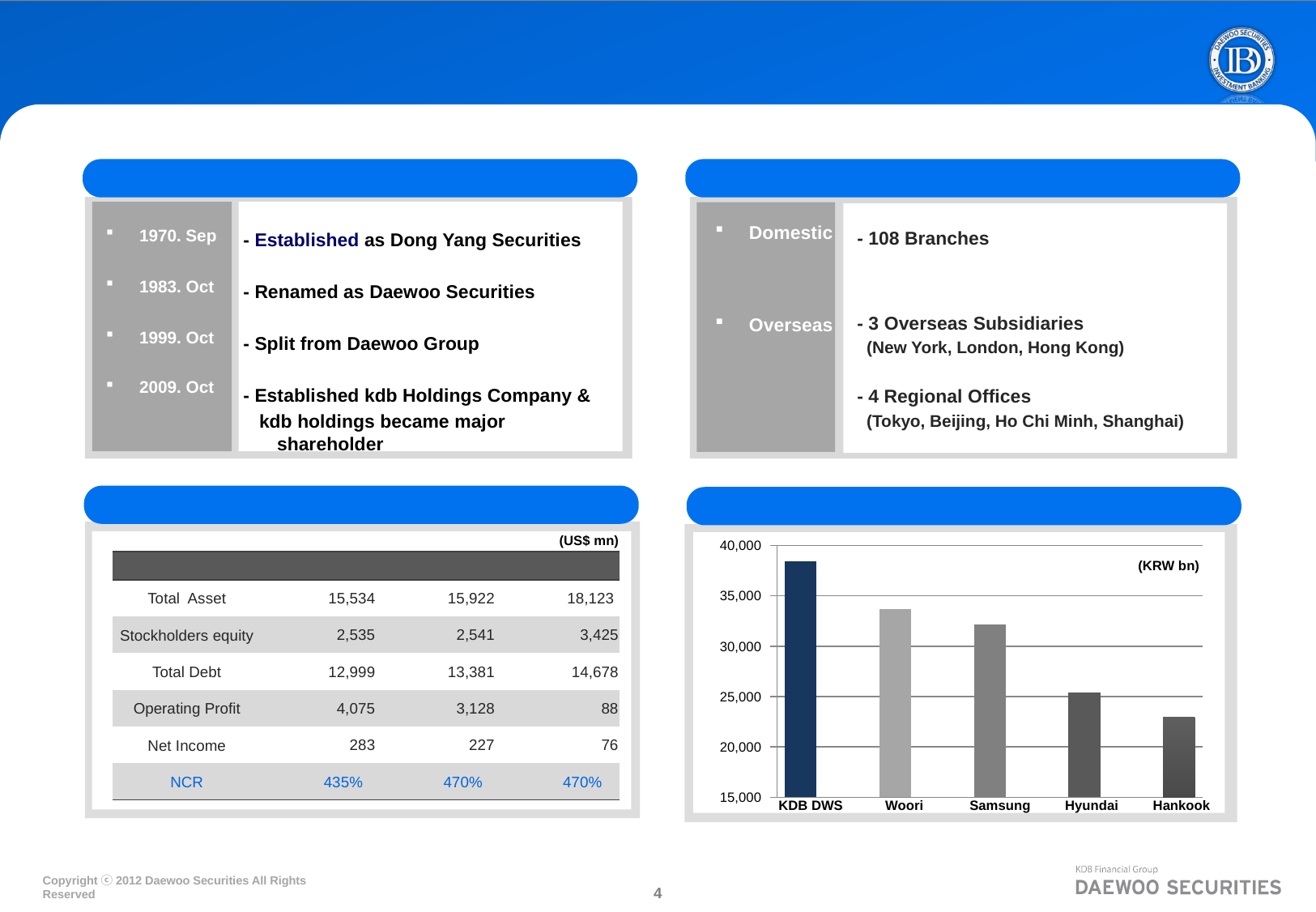

# Company Overview
History
Network

 1970. Sep
 1983. Oct
 1999. Oct
 2009. Oct

- Established as Dong Yang Securities

- Renamed as Daewoo Securities

- Split from Daewoo Group

- Established kdb Holdings Company &
   kdb holdings became major shareholder
 Domestic

 Overseas
- 108 Branches

- 3 Overseas Subsidiaries
  (New York, London, Hong Kong)

- 4 Regional Offices
  (Tokyo, Beijing, Ho Chi Minh, Shanghai)

Financial
Equity Comparison

(US$ mn)

### Chart

| Category |  |
|---|---|
| KDB대우 | 38401.0 |
|  | None |
| 우리투자 | 33655.0 |
|  | None |
| 삼성 | 32144.0 |
|  | None |
| 현대 | 25395.0 |
|  | None |
| 한국투자 | 22950.0 |
(KRW bn)
|  | 2010.03.31 | 2011.03.31 | 2011.12.31 |
| --- | --- | --- | --- |
| Total Asset | 15,534 | 15,922 | 18,123 |
| Stockholders equity | 2,535 | 2,541 | 3,425 |
| Total Debt | 12,999 | 13,381 | 14,678 |
| Operating Profit | 4,075 | 3,128 | 88 |
| Net Income | 283 | 227 | 76 |
| NCR | 435% | 470% | 470% |
KDB DWS           Woori            Samsung         Hyundai         Hankook
4